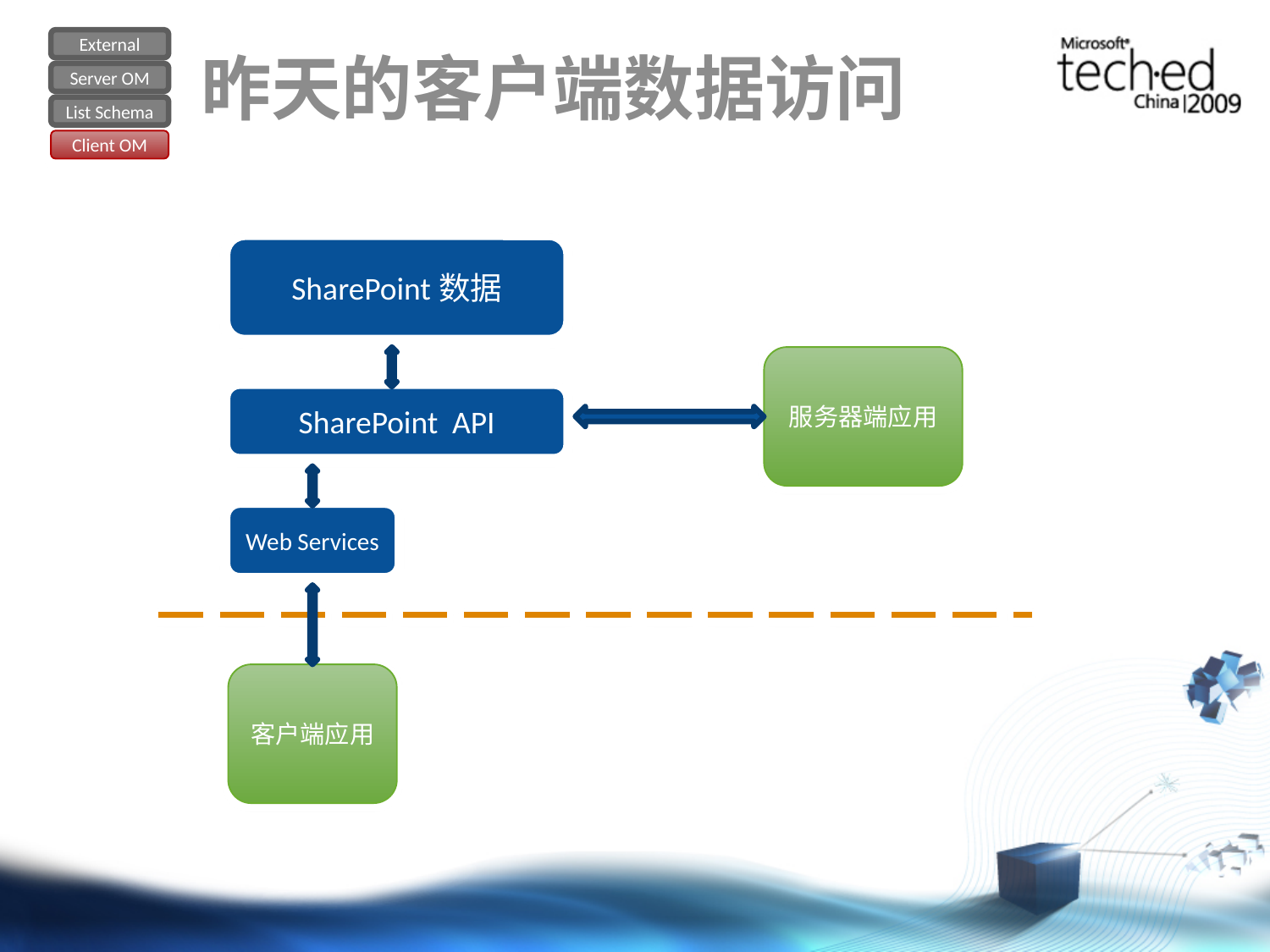

External
Server OM
List Schema
Client OM
# 昨天的客户端数据访问
SharePoint数据

服务器端应用
SharePoint  API

Web Services

客户端应用